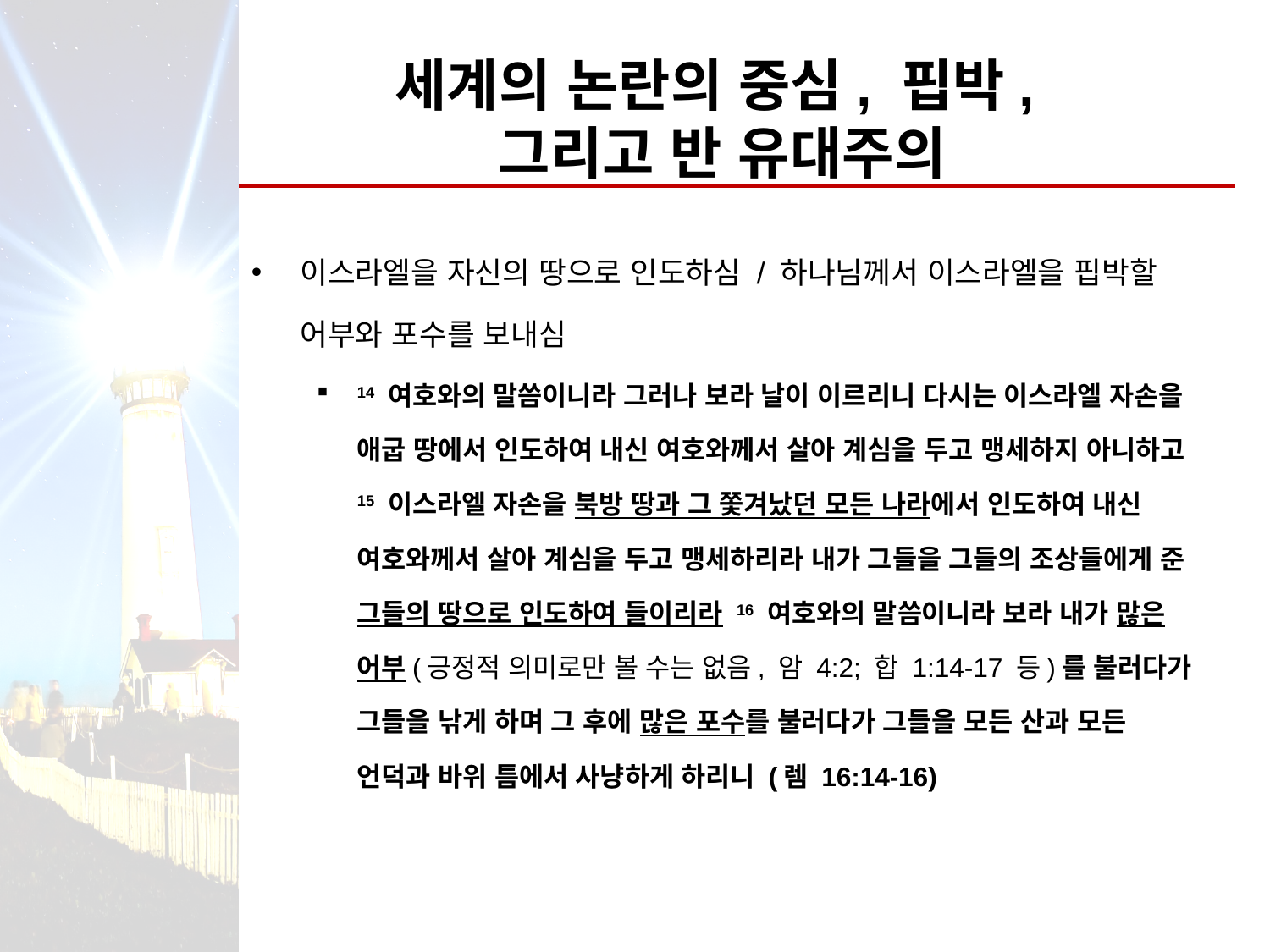

# 세계의 논란의 중심, 핍박, 그리고 반 유대주의
이스라엘을 자신의 땅으로 인도하심 / 하나님께서 이스라엘을 핍박할 어부와 포수를 보내심
14 여호와의 말씀이니라 그러나 보라 날이 이르리니 다시는 이스라엘 자손을 애굽 땅에서 인도하여 내신 여호와께서 살아 계심을 두고 맹세하지 아니하고 15 이스라엘 자손을 북방 땅과 그 쫓겨났던 모든 나라에서 인도하여 내신 여호와께서 살아 계심을 두고 맹세하리라 내가 그들을 그들의 조상들에게 준 그들의 땅으로 인도하여 들이리라 16 여호와의 말씀이니라 보라 내가 많은 어부(긍정적 의미로만 볼 수는 없음, 암 4:2; 합 1:14-17 등)를 불러다가 그들을 낚게 하며 그 후에 많은 포수를 불러다가 그들을 모든 산과 모든 언덕과 바위 틈에서 사냥하게 하리니 (렘 16:14-16)